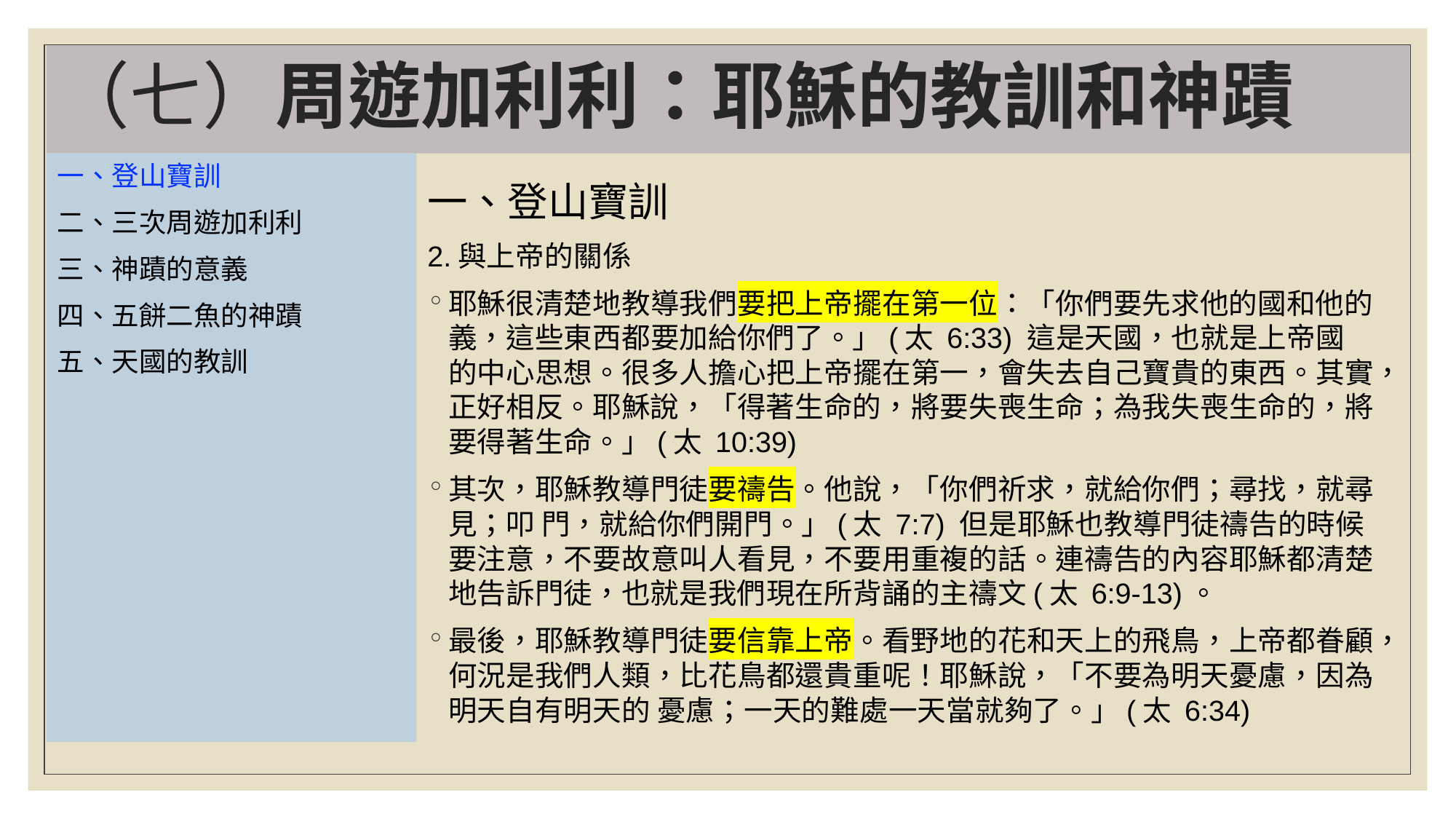

# （七）周遊加利利：耶穌的教訓和神蹟
一、登山寶訓
二、三次周遊加利利
三、神蹟的意義
四、五餅二魚的神蹟
五、天國的教訓

一、登山寶訓
2.與上帝的關係
耶穌很清楚地教導我們要把上帝擺在第一位：「你們要先求他的國和他的義，這些東西都要加給你們了。」(太 6:33) 這是天國，也就是上帝國的中心思想。很多人擔心把上帝擺在第一，會失去自己寶貴的東西。其實，正好相反。耶穌說，「得著生命的，將要失喪生命；為我失喪生命的，將要得著生命。」(太 10:39)
其次，耶穌教導門徒要禱告。他說，「你們祈求，就給你們；尋找，就尋見；叩 門，就給你們開門。」(太 7:7) 但是耶穌也教導門徒禱告的時候要注意，不要故意叫人看見，不要用重複的話。連禱告的內容耶穌都清楚地告訴門徒，也就是我們現在所背誦的主禱文(太 6:9-13)。
最後，耶穌教導門徒要信靠上帝。看野地的花和天上的飛鳥，上帝都眷顧，何況是我們人類，比花鳥都還貴重呢！耶穌說，「不要為明天憂慮，因為明天自有明天的 憂慮；一天的難處一天當就夠了。」(太 6:34)